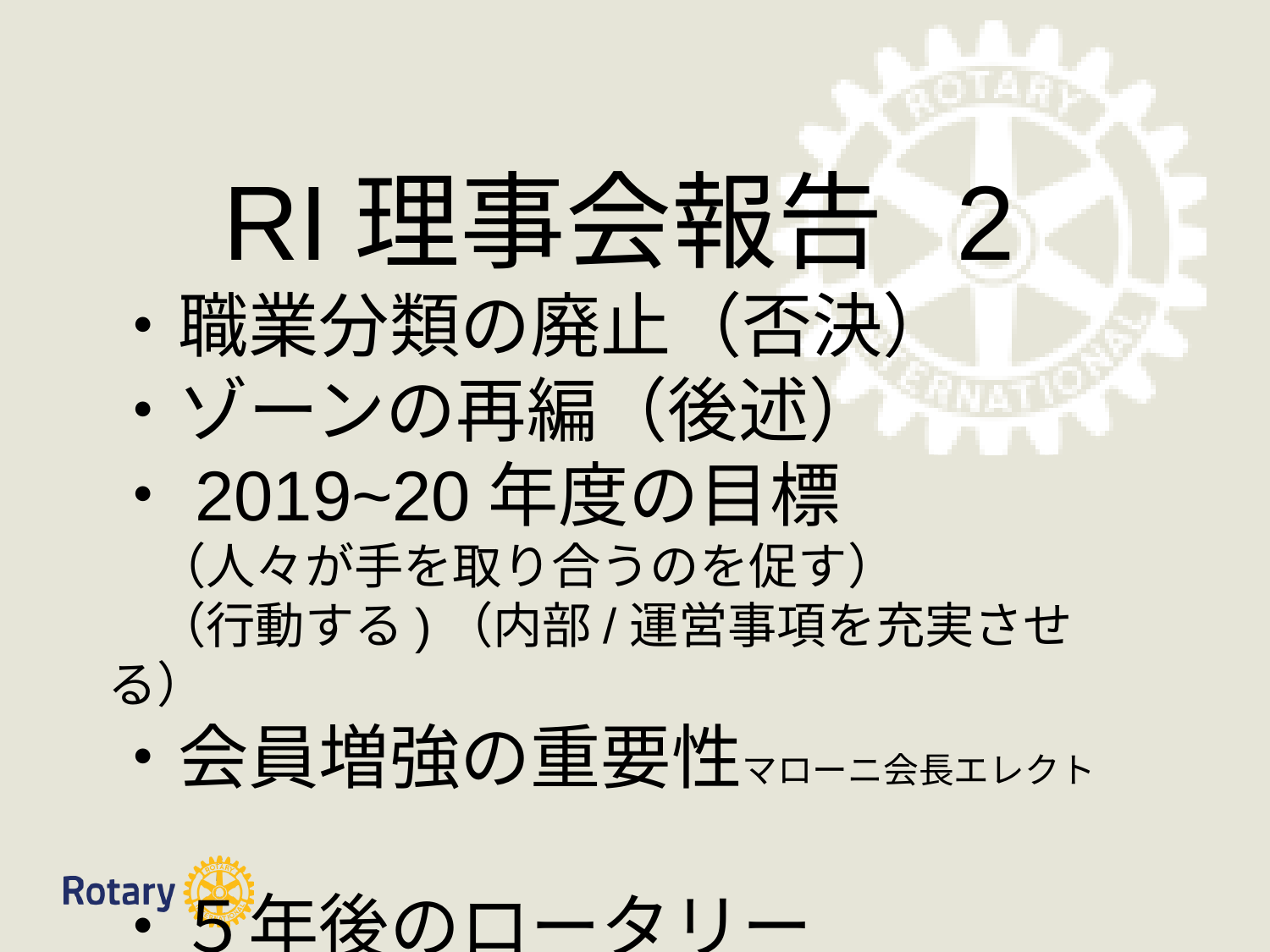

RI理事会報告  2
・職業分類の廃止（否決）
・ゾーンの再編（後述）
・2019~20年度の目標
　（人々が手を取り合うのを促す）
　（行動する)（内部/運営事項を充実させる）
・会員増強の重要性マローニ会長エレクト
・５年後のロータリー